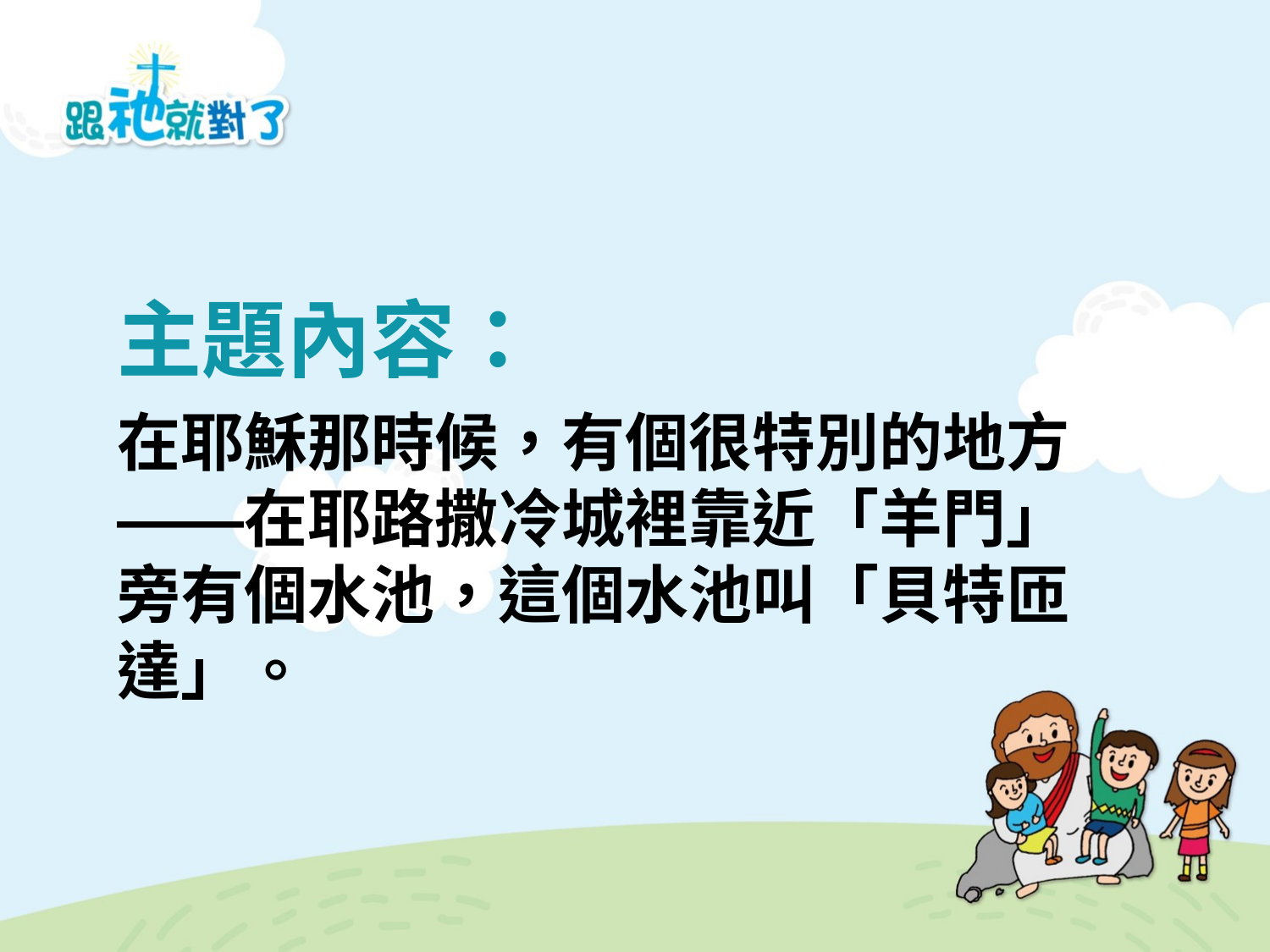

主題內容：
在耶穌那時候，有個很特別的地方——在耶路撒冷城裡靠近「羊門」旁有個水池，這個水池叫「貝特匝達」。